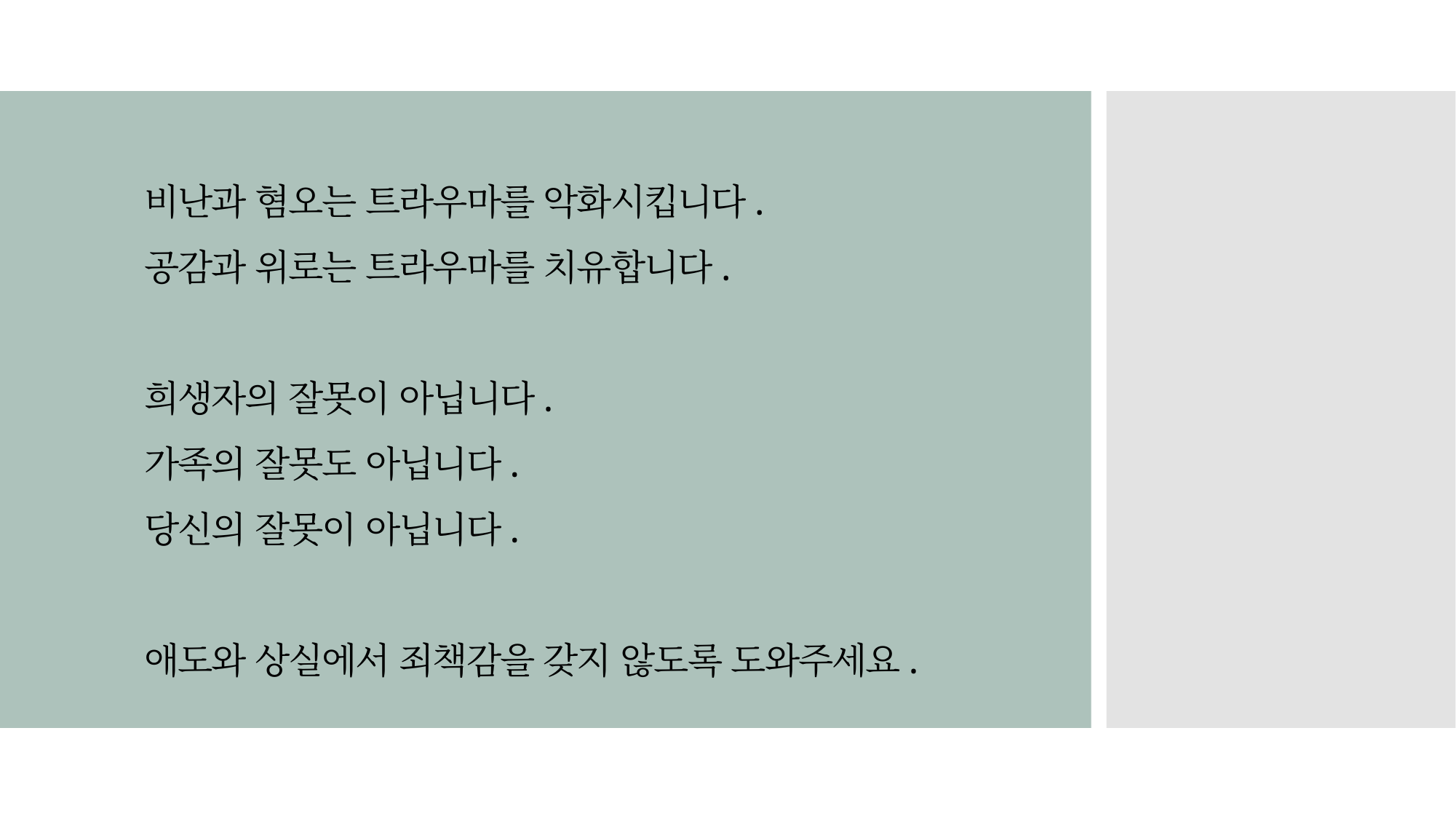

# 비난과 혐오는 트라우마를 악화시킵니다. 공감과 위로는 트라우마를 치유합니다. 희생자의 잘못이 아닙니다. 가족의 잘못도 아닙니다. 당신의 잘못이 아닙니다. 애도와 상실에서 죄책감을 갖지 않도록 도와주세요.